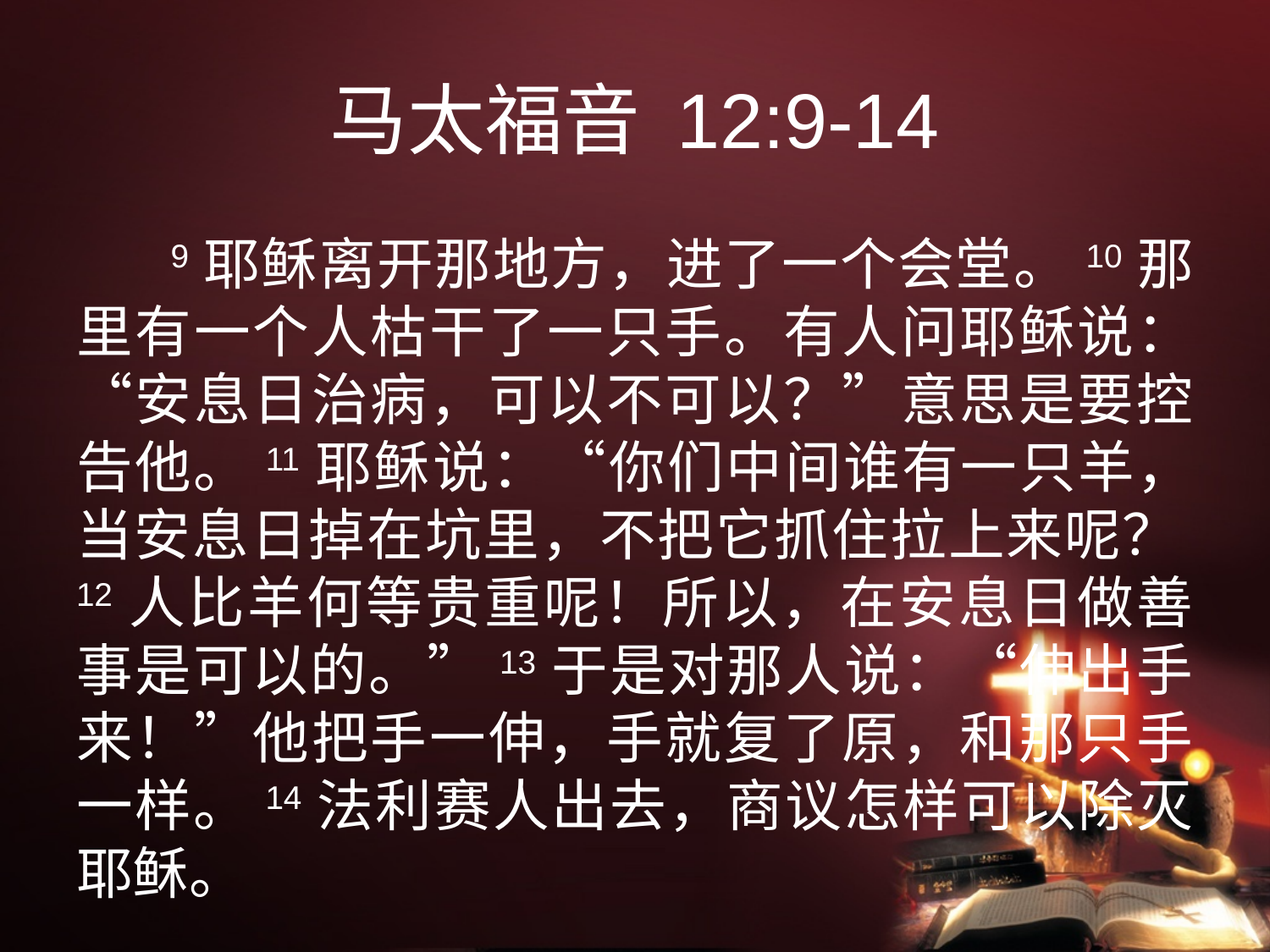

# 马太福音 12:9-14
         9耶稣离开那地方，进了一个会堂。10那里有一个人枯干了一只手。有人问耶稣说：“安息日治病，可以不可以？”意思是要控告他。11耶稣说：“你们中间谁有一只羊，当安息日掉在坑里，不把它抓住拉上来呢？12人比羊何等贵重呢！所以，在安息日做善事是可以的。”13于是对那人说：“伸出手来！”他把手一伸，手就复了原，和那只手一样。14法利赛人出去，商议怎样可以除灭耶稣。